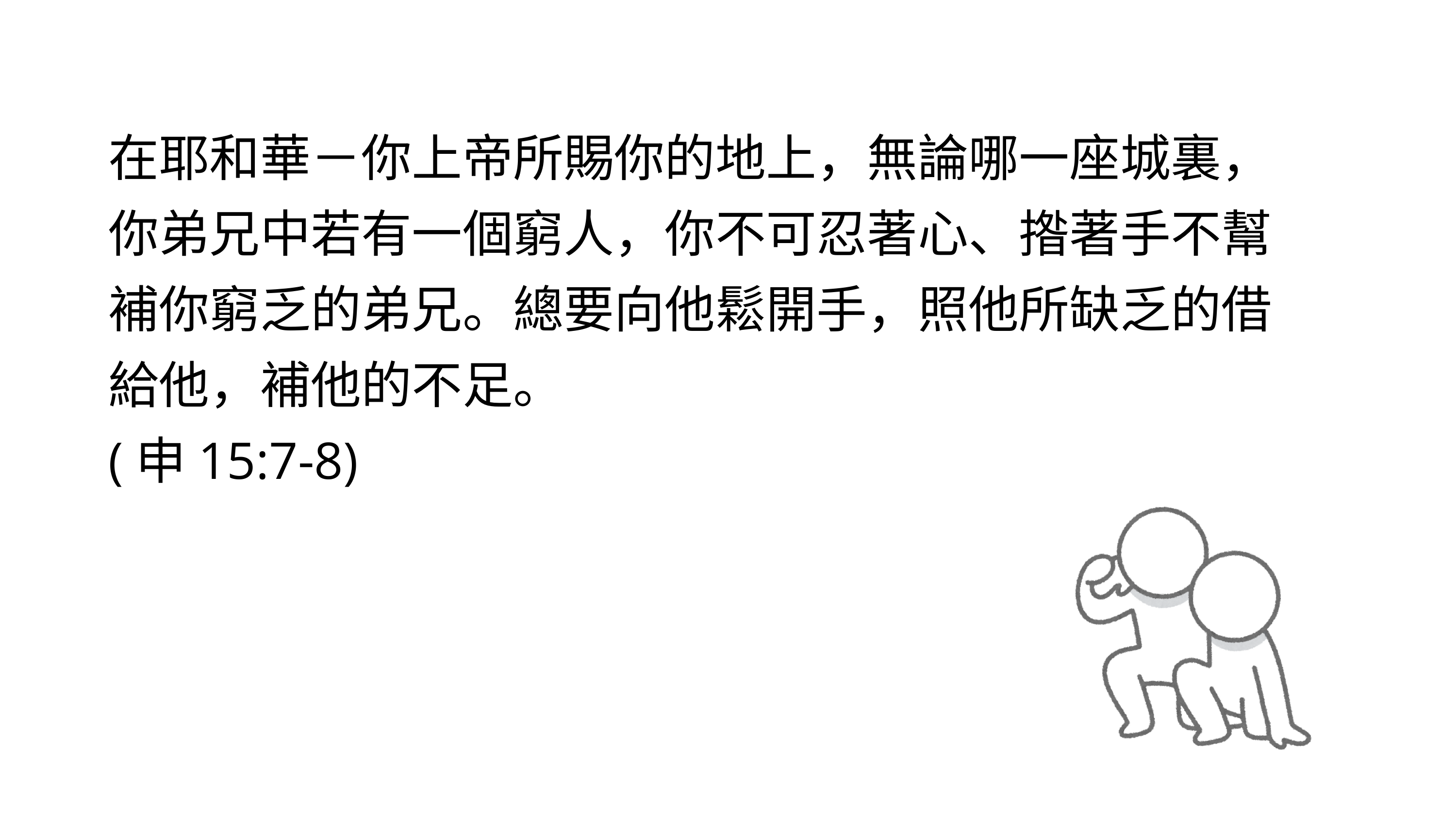

在耶和華－你上帝所賜你的地上，無論哪一座城裏，你弟兄中若有一個窮人，你不可忍著心、揝著手不幫補你窮乏的弟兄。總要向他鬆開手，照他所缺乏的借給他，補他的不足。
(申15:7-8)